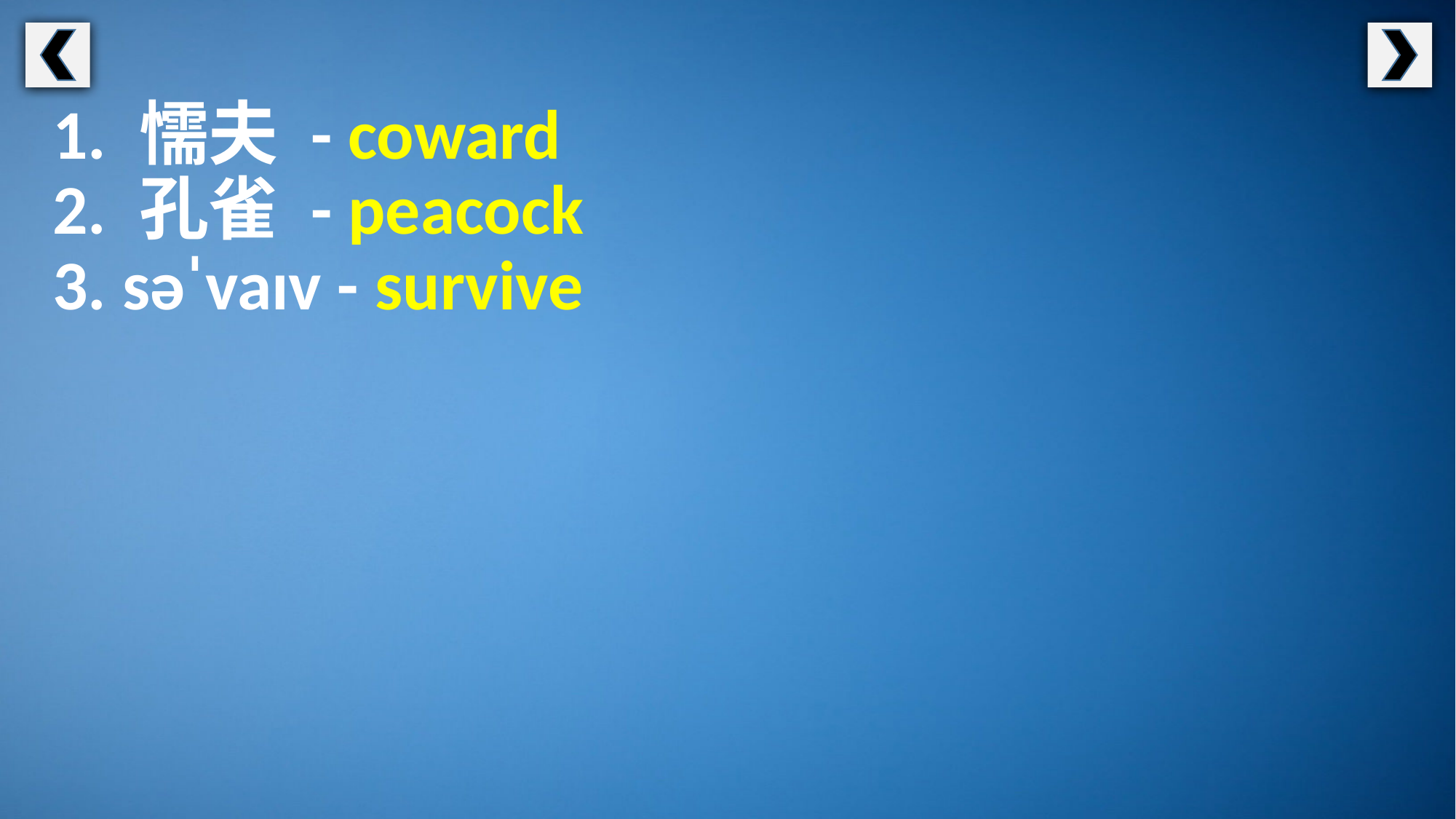

1. 懦夫 - coward
2. 孔雀 - peacock
3. səˈvaɪv - survive